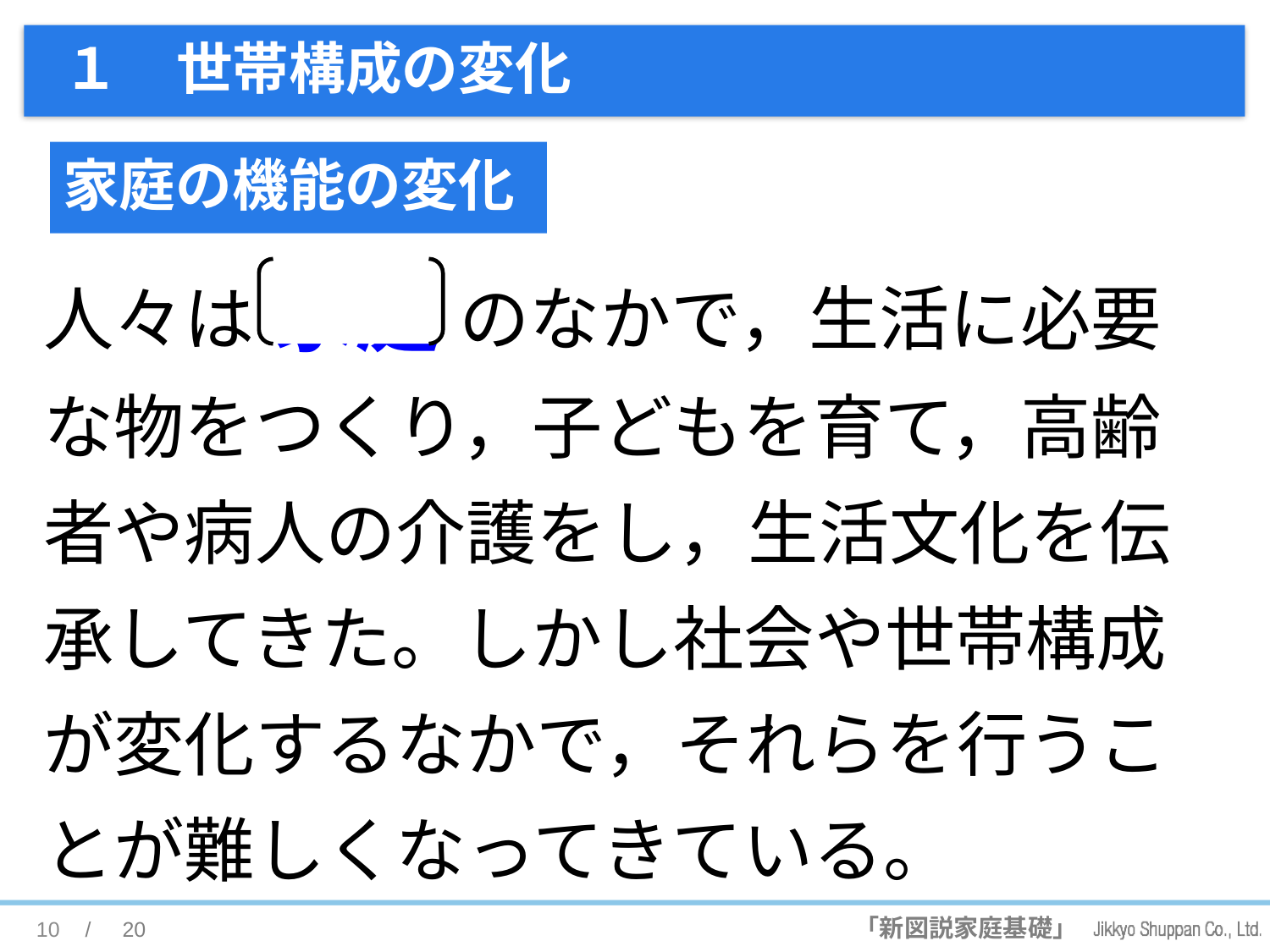

# １　世帯構成の変化
家庭の機能の変化
人々は 家庭 のなかで，生活に必要な物をつくり，子どもを育て，高齢者や病人の介護をし，生活文化を伝承してきた。しかし社会や世帯構成が変化するなかで，それらを行うことが難しくなってきている。

10